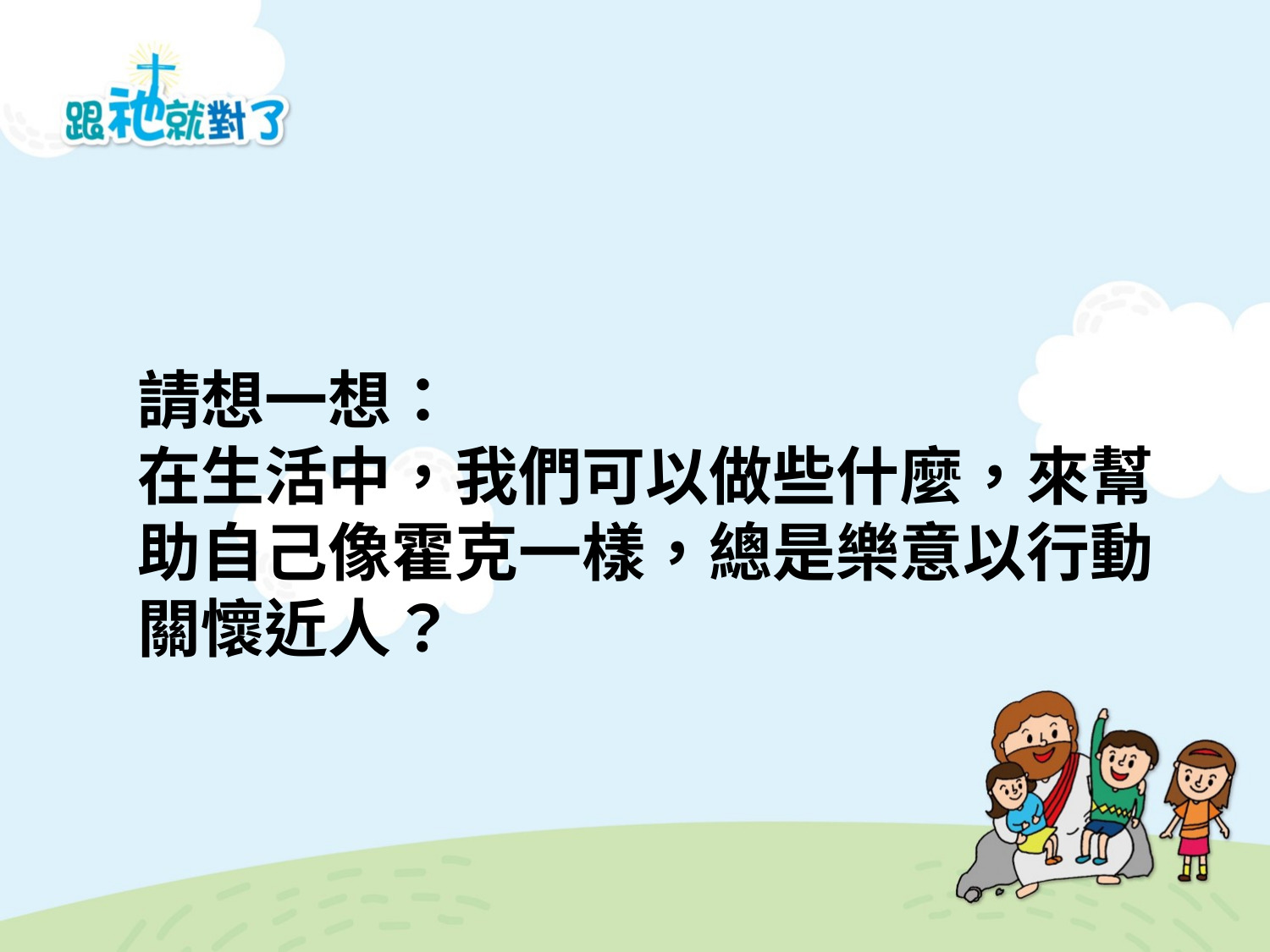

請想一想：
在生活中，我們可以做些什麼，來幫助自己像霍克一樣，總是樂意以行動關懷近人？